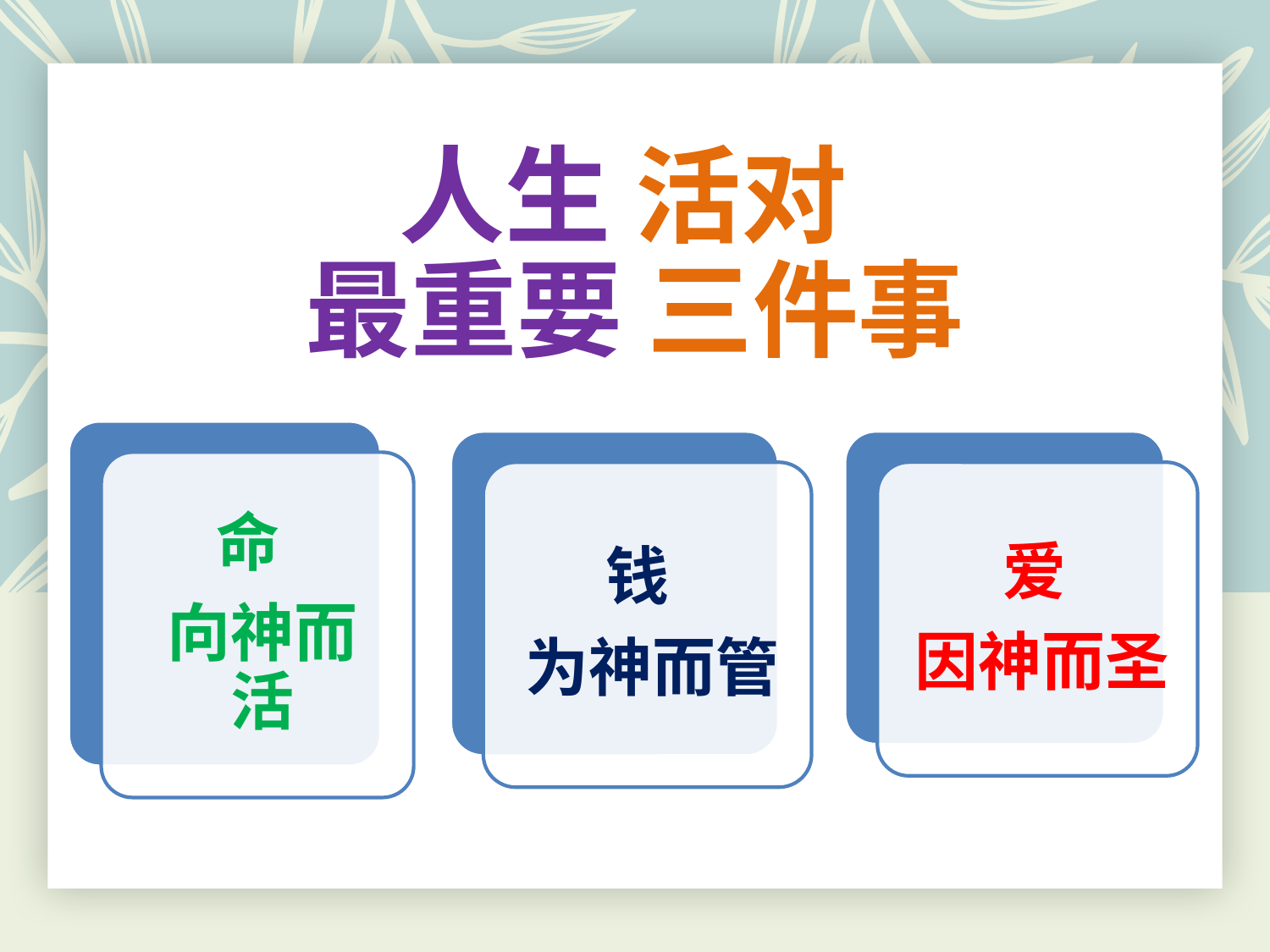

# 人生 活对 最重要 三件事
命
向神而活
钱
为神而管
爱
因神而圣